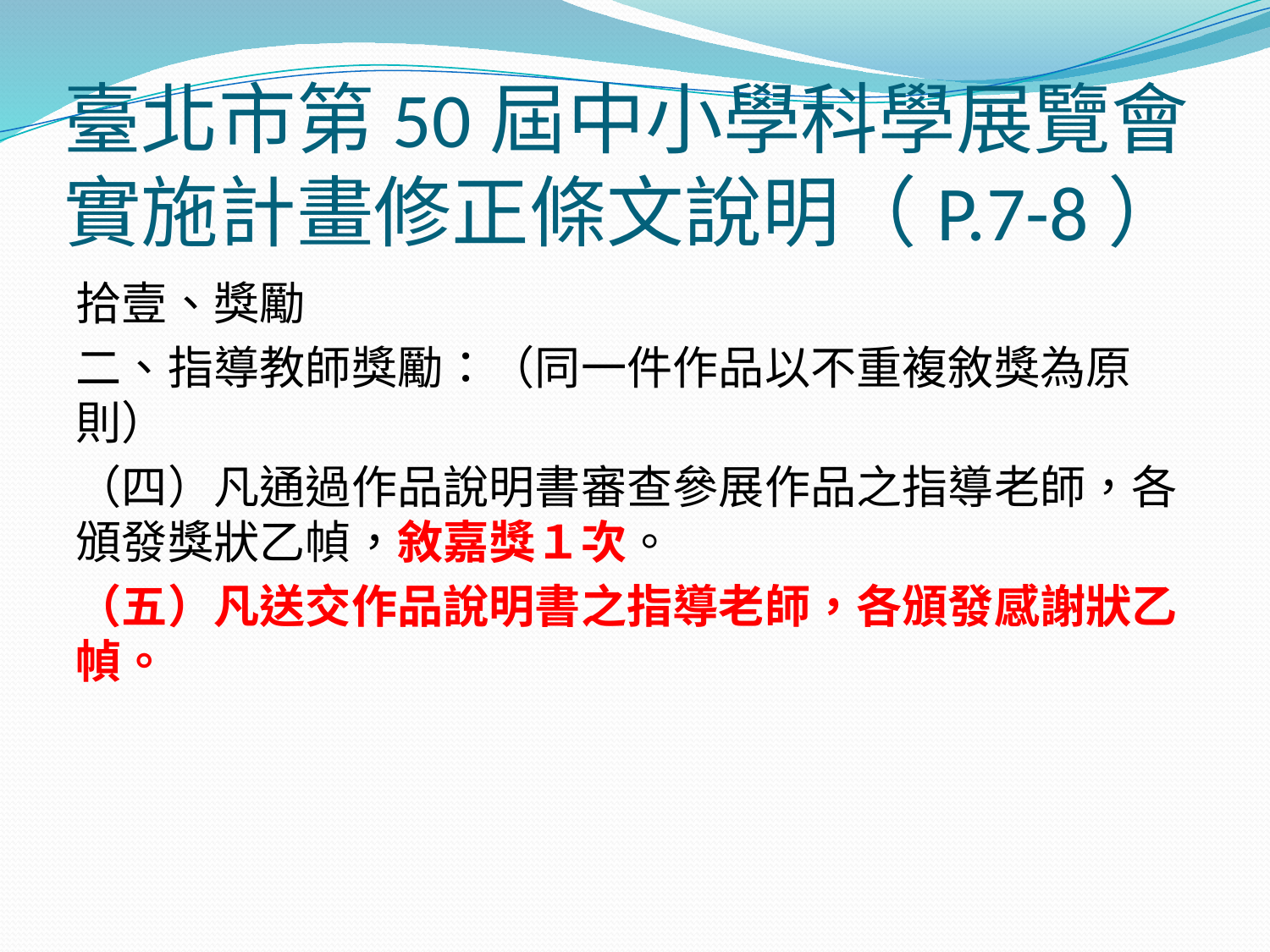

# 臺北市第50屆中小學科學展覽會實施計畫修正條文說明（P.7-8）
拾壹、獎勵
二、指導教師獎勵：（同一件作品以不重複敘獎為原則）
（四）凡通過作品說明書審查參展作品之指導老師，各頒發獎狀乙幀，敘嘉獎１次。
（五）凡送交作品說明書之指導老師，各頒發感謝狀乙幀。